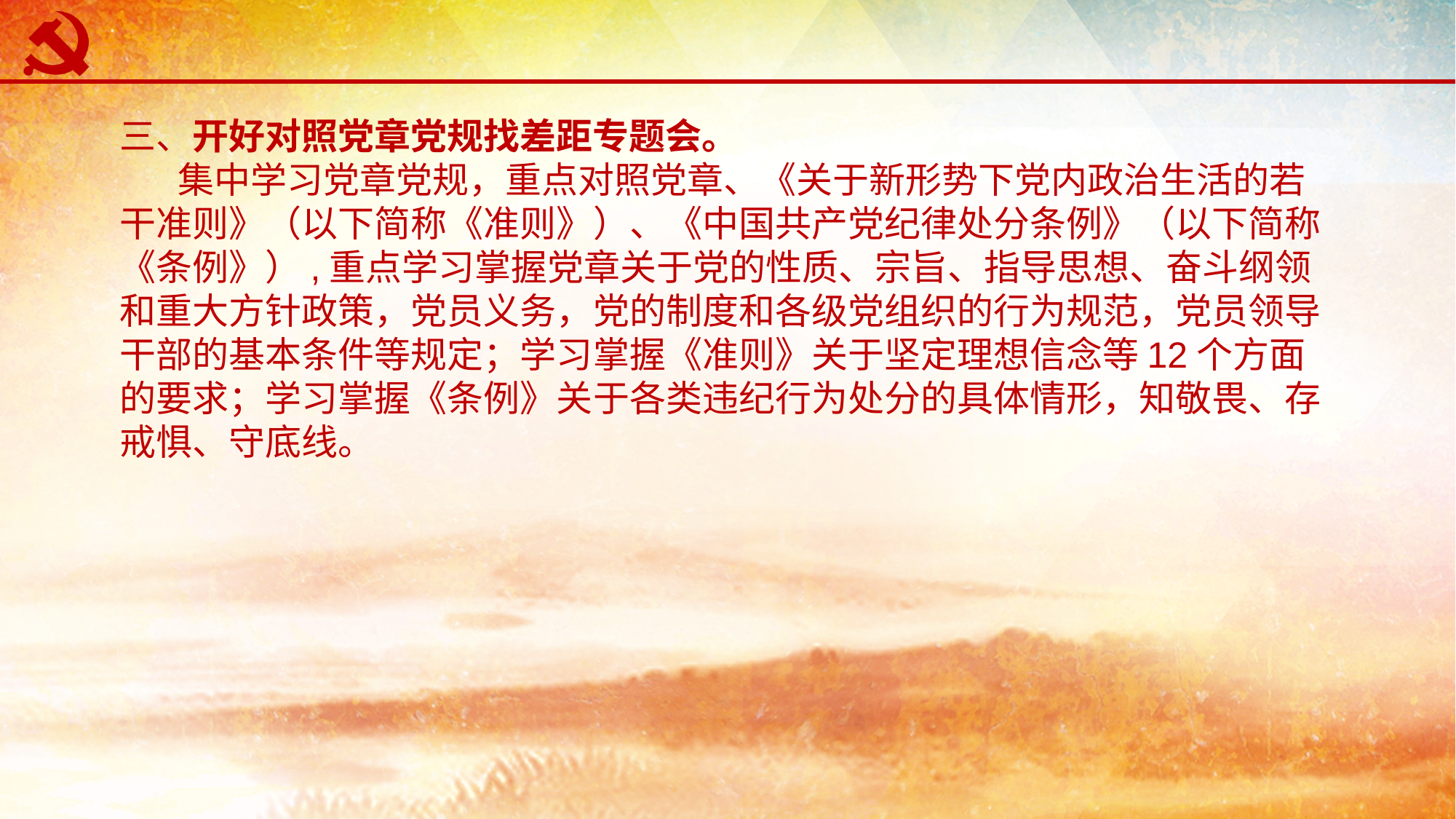

三、开好对照党章党规找差距专题会。
      集中学习党章党规，重点对照党章、《关于新形势下党内政治生活的若干准则》（以下简称《准则》）、《中国共产党纪律处分条例》（以下简称《条例》）,重点学习掌握党章关于党的性质、宗旨、指导思想、奋斗纲领和重大方针政策，党员义务，党的制度和各级党组织的行为规范，党员领导干部的基本条件等规定；学习掌握《准则》关于坚定理想信念等12个方面的要求；学习掌握《条例》关于各类违纪行为处分的具体情形，知敬畏、存戒惧、守底线。